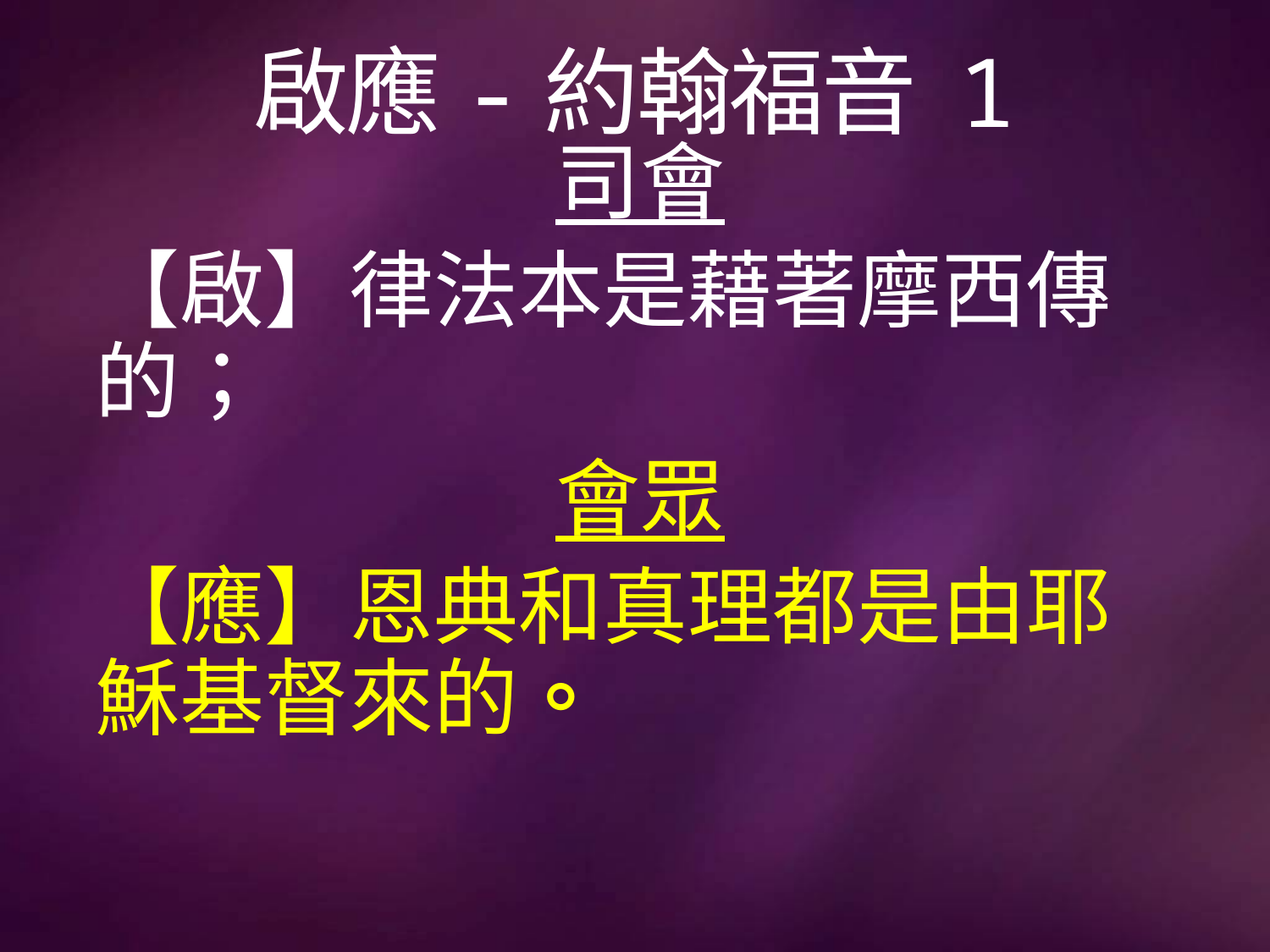

# 啟應-約翰福音 1
司會
【啟】律法本是藉著摩西傳的；

會眾
【應】恩典和真理都是由耶穌基督來的。